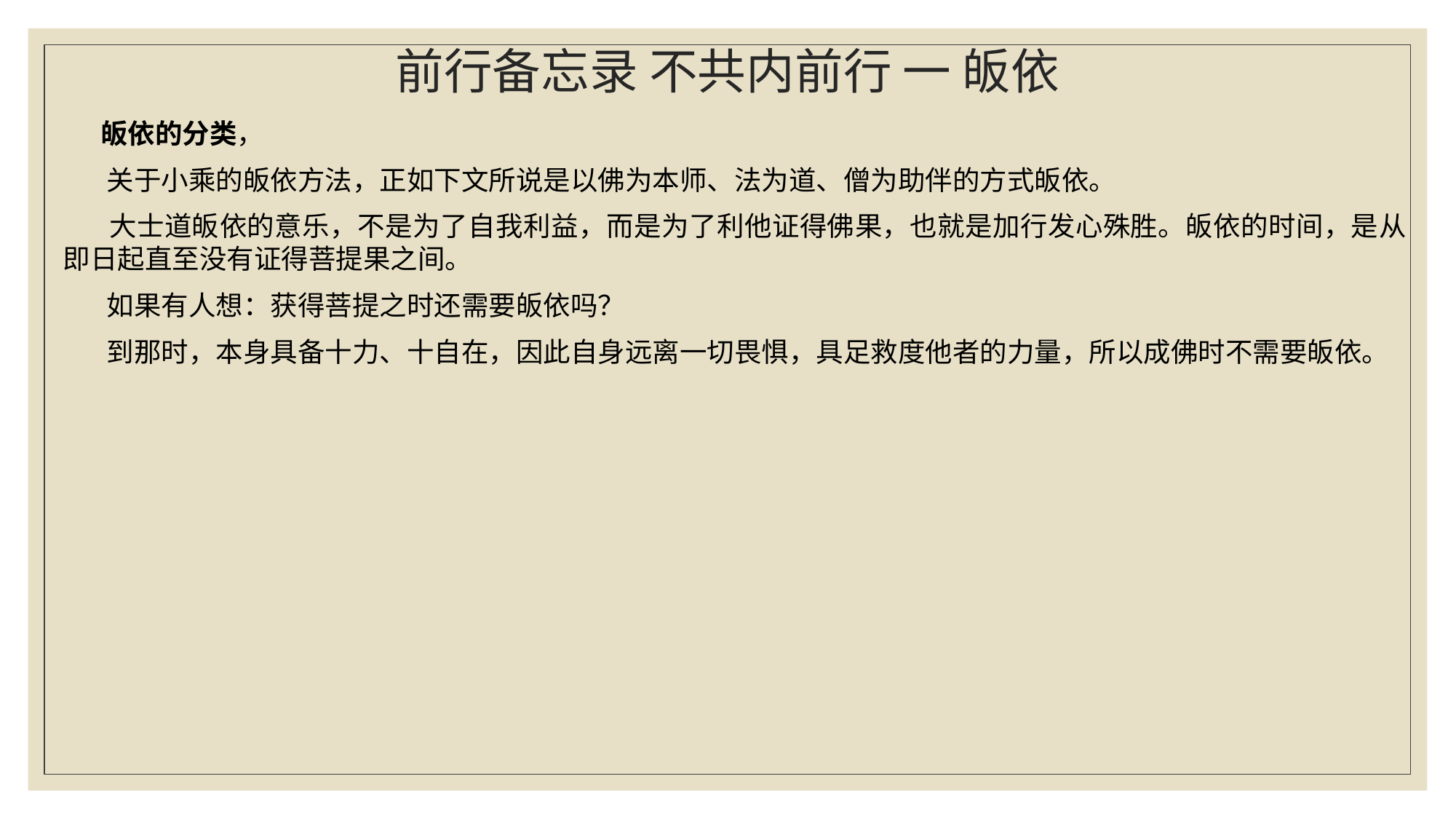

# 前行备忘录 不共内前行 一 皈依
     皈依的分类，
      关于小乘的皈依方法，正如下文所说是以佛为本师、法为道、僧为助伴的方式皈依。
      大士道皈依的意乐，不是为了自我利益，而是为了利他证得佛果，也就是加行发心殊胜。皈依的时间，是从即日起直至没有证得菩提果之间。
      如果有人想：获得菩提之时还需要皈依吗？
      到那时，本身具备十力、十自在，因此自身远离一切畏惧，具足救度他者的力量，所以成佛时不需要皈依。